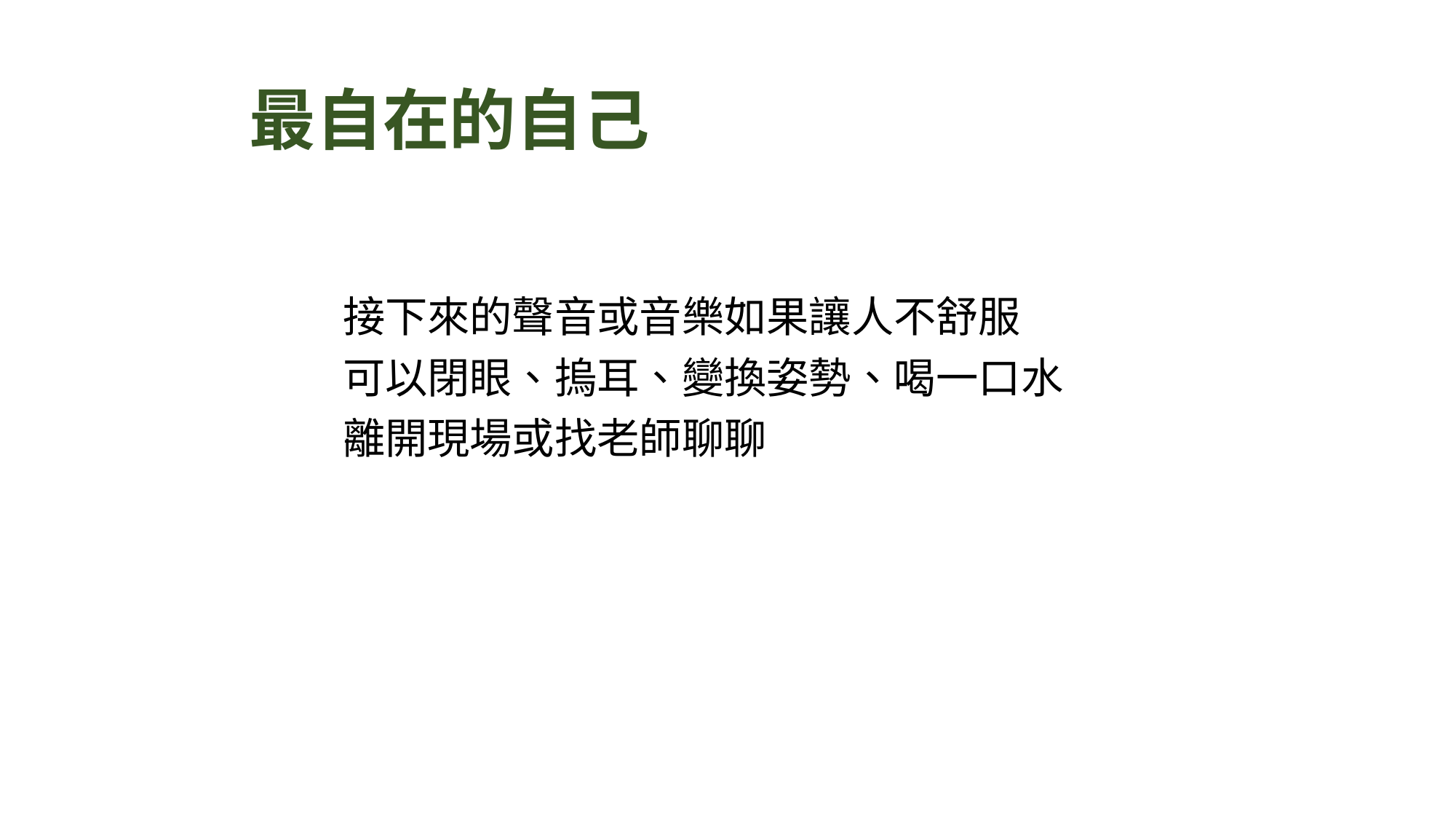

# 最自在的自己
接下來的聲音或音樂如果讓人不舒服
可以閉眼、摀耳、變換姿勢、喝一口水
離開現場或找老師聊聊